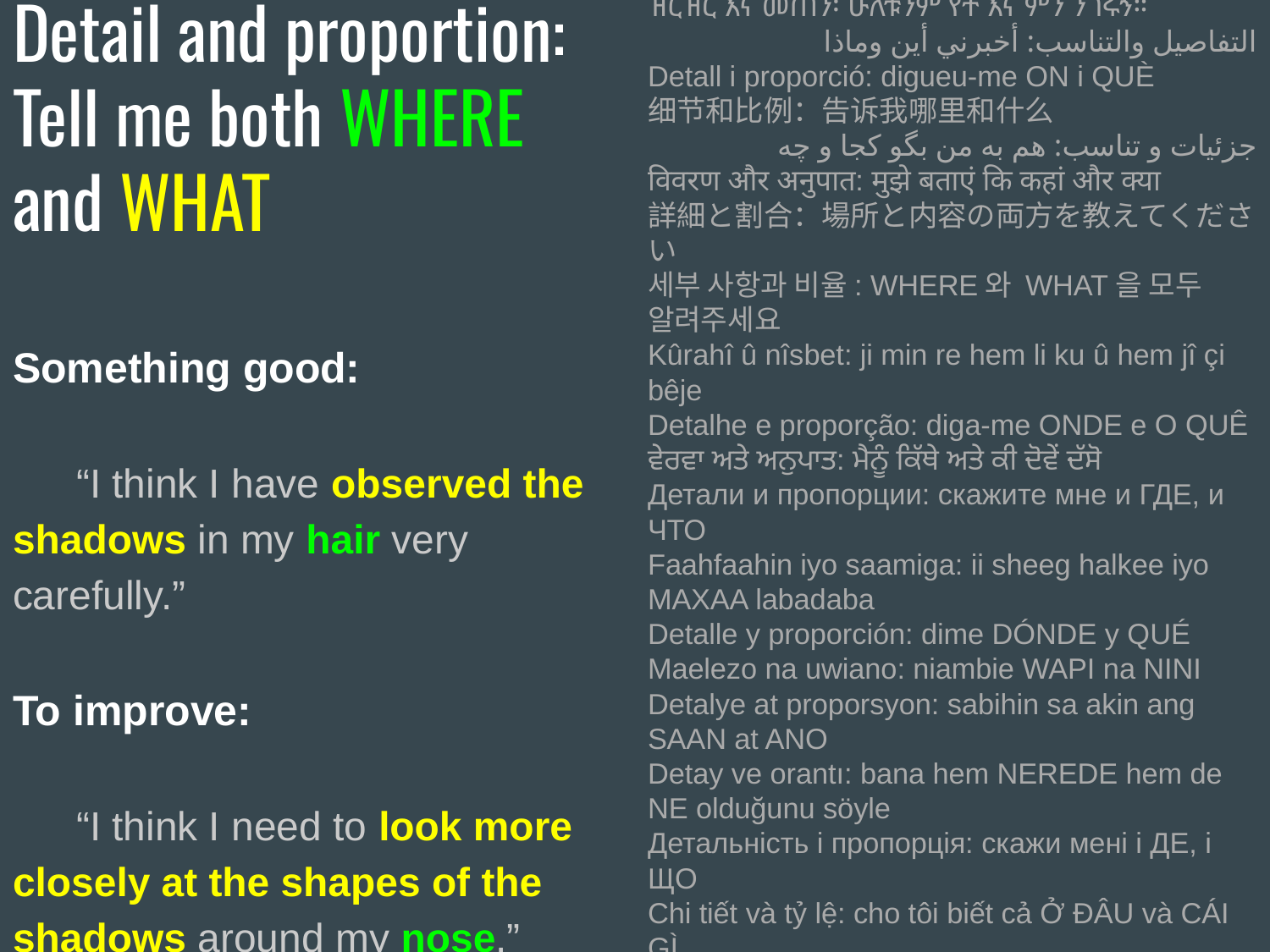

Detail and proportion: Tell me both WHERE and WHAT

Something good:

“I think I have observed the shadows in my hair very carefully.”

To improve:

“I think I need to look more closely at the shapes of the shadows around my nose.”
ዝርዝር እና መጠን፡ ሁለቱንም የት እና ምን ንገሩኝ።
التفاصيل والتناسب: أخبرني أين وماذا
Detall i proporció: digueu-me ON i QUÈ
细节和比例：告诉我哪里和什么
جزئیات و تناسب: هم به من بگو کجا و چه
विवरण और अनुपात: मुझे बताएं कि कहां और क्या
詳細と割合：場所と内容の両方を教えてください
세부 사항과 비율: WHERE와 WHAT을 모두 알려주세요
Kûrahî û nîsbet: ji min re hem li ku û hem jî çi bêje
Detalhe e proporção: diga-me ONDE e O QUÊ
ਵੇਰਵਾ ਅਤੇ ਅਨੁਪਾਤ: ਮੈਨੂੰ ਕਿੱਥੇ ਅਤੇ ਕੀ ਦੋਵੇਂ ਦੱਸੋ
Детали и пропорции: скажите мне и ГДЕ, и ЧТО
Faahfaahin iyo saamiga: ii sheeg halkee iyo MAXAA labadaba
Detalle y proporción: dime DÓNDE y QUÉ
Maelezo na uwiano: niambie WAPI na NINI
Detalye at proporsyon: sabihin sa akin ang SAAN at ANO
Detay ve orantı: bana hem NEREDE hem de NE olduğunu söyle
Детальність і пропорція: скажи мені і ДЕ, і ЩО
Chi tiết và tỷ lệ: cho tôi biết cả Ở ĐÂU và CÁI GÌ